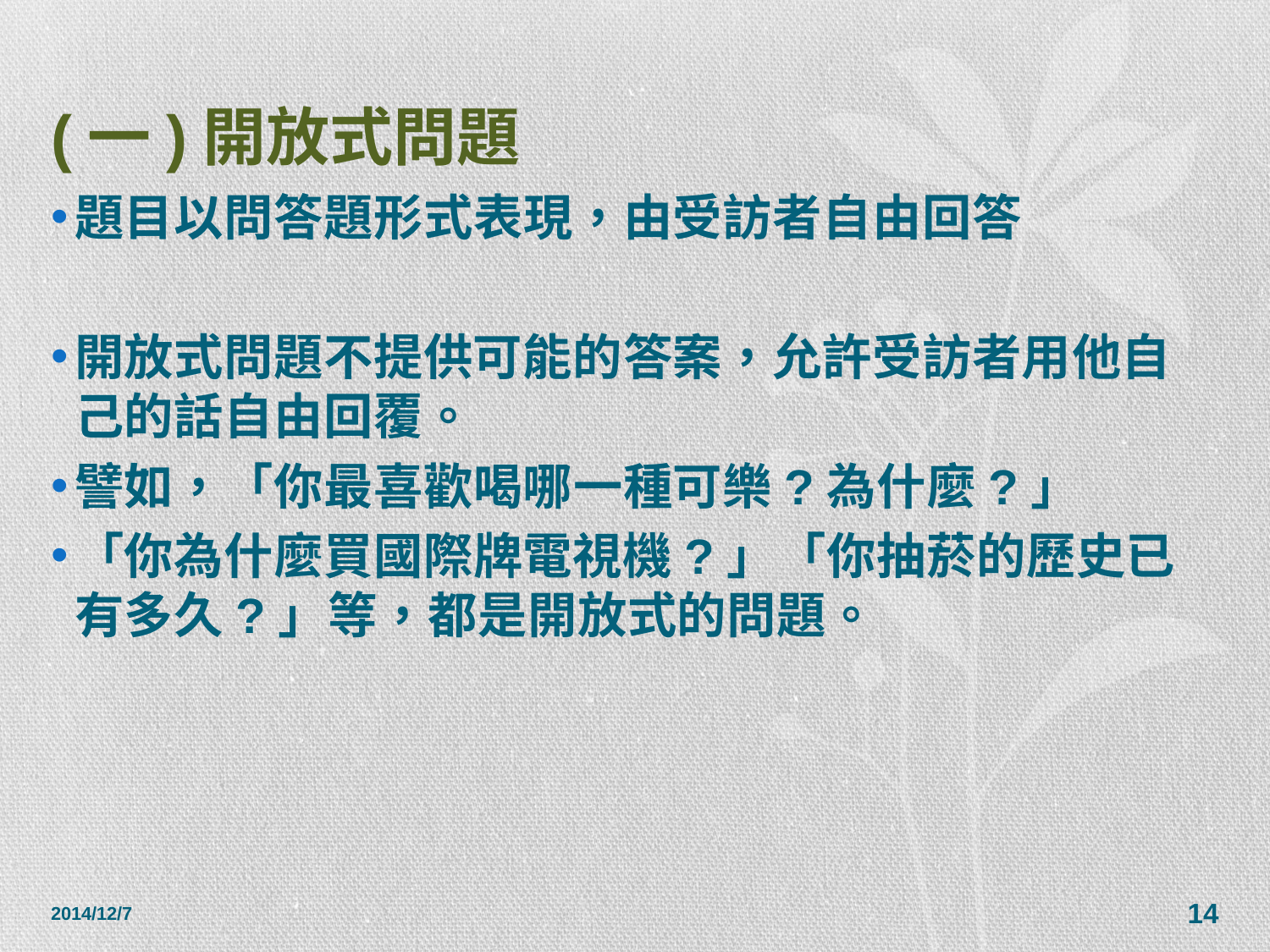

# (一)開放式問題
題目以問答題形式表現，由受訪者自由回答

開放式問題不提供可能的答案，允許受訪者用他自己的話自由回覆。
譬如，「你最喜歡喝哪一種可樂?為什麼?」
「你為什麼買國際牌電視機?」「你抽菸的歷史已有多久?」等，都是開放式的問題。
2014/12/7
14